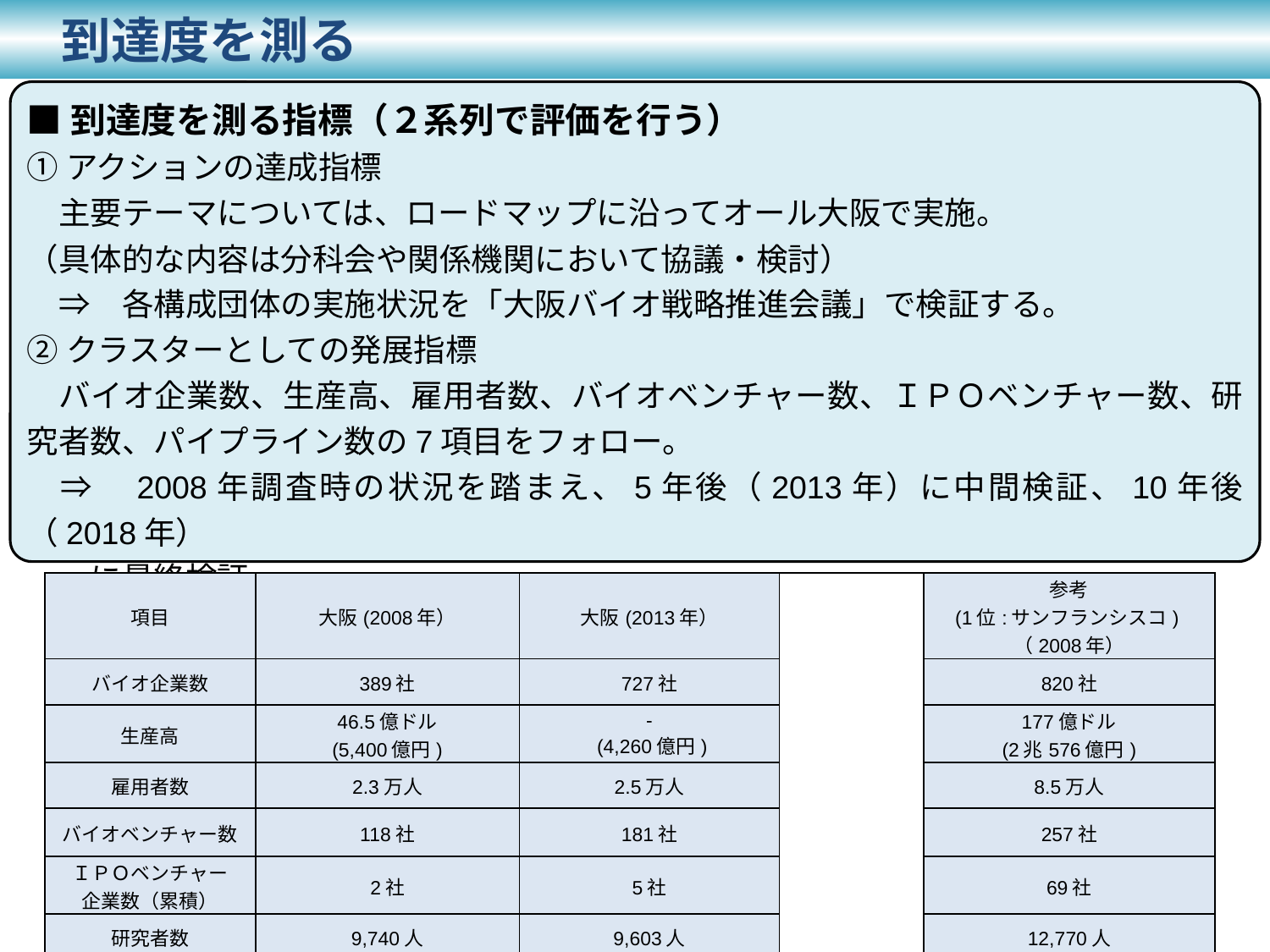

到達度を測る
■到達度を測る指標（２系列で評価を行う）
①アクションの達成指標
　主要テーマについては、ロードマップに沿ってオール大阪で実施。
（具体的な内容は分科会や関係機関において協議・検討）
　⇒　各構成団体の実施状況を「大阪バイオ戦略推進会議」で検証する。
②クラスターとしての発展指標
　バイオ企業数、生産高、雇用者数、バイオベンチャー数、ＩＰＯベンチャー数、研究者数、パイプライン数の7項目をフォロー。
　⇒　2008年調査時の状況を踏まえ、5年後（2013年）に中間検証、10年後（2018年）
　　に最終検証。
| 項目 | 大阪(2008年） | 大阪(2013年） |  | 参考 (1位:サンフランシスコ)（2008年） |
| --- | --- | --- | --- | --- |
| バイオ企業数 | 389社 | 727社 |  | 820社 |
| 生産高 | 46.5億ドル (5,400億円) | - (4,260億円) |  | 177億ドル (2兆576億円) |
| 雇用者数 | 2.3万人 | 2.5万人 |  | 8.5万人 |
| バイオベンチャー数 | 118社 | 181社 |  | 257社 |
| ＩＰＯベンチャー 企業数（累積） | 2社 | 5社 |  | 69社 |
| 研究者数 | 9,740人 | 9,603人 |  | 12,770人 |
| パイプライン数 | 109 | 146 |  | 248 |